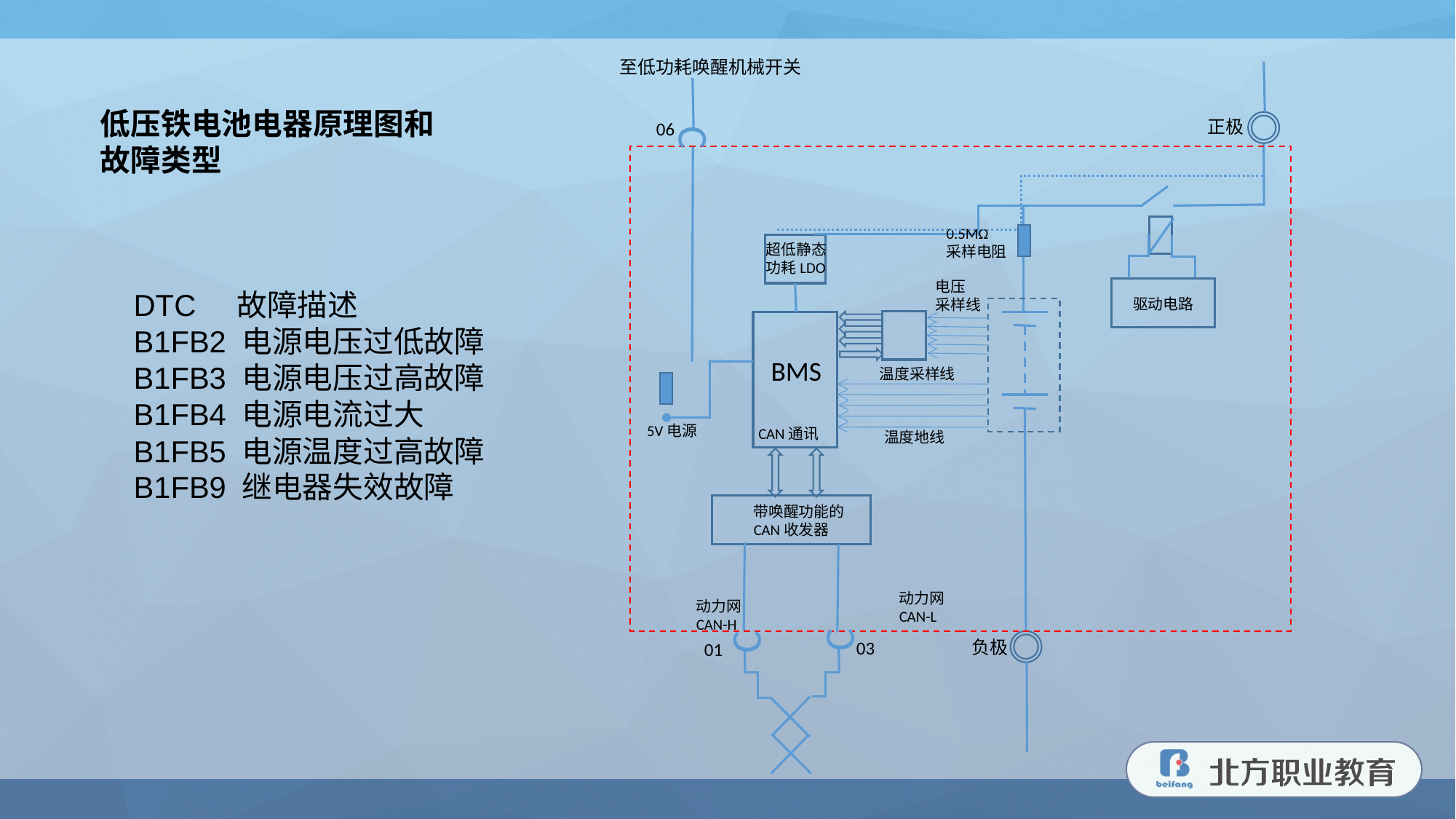

至低功耗唤醒机械开关
C
正极
06

0.5MΩ
采样电阻

超低静态
功耗LDO

电压
采样线

驱动电路

温度采样线

5V电源
CAN通讯
温度地线

带唤醒功能的
CAN收发器
动力网
CAN-L
动力网
CAN-H
C
C
负极

03
01
BMS
低压铁电池电器原理图和
故障类型
DTC    故障描述
B1FB2 电源电压过低故障
B1FB3 电源电压过高故障
B1FB4 电源电流过大
B1FB5 电源温度过高故障
B1FB9 继电器失效故障